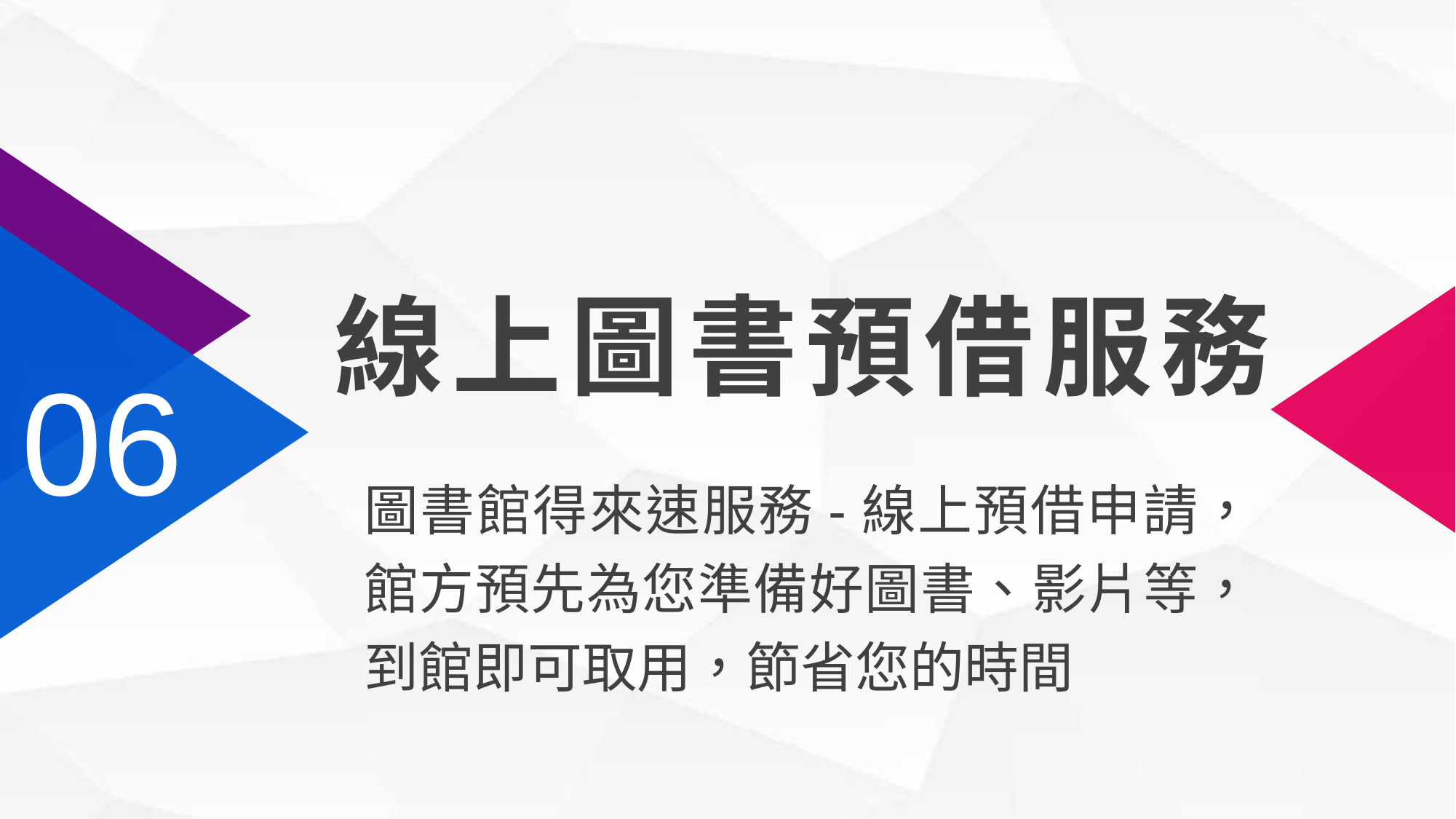

線上圖書預借服務

06
圖書館得來速服務-線上預借申請，館方預先為您準備好圖書、影片等，到館即可取用，節省您的時間